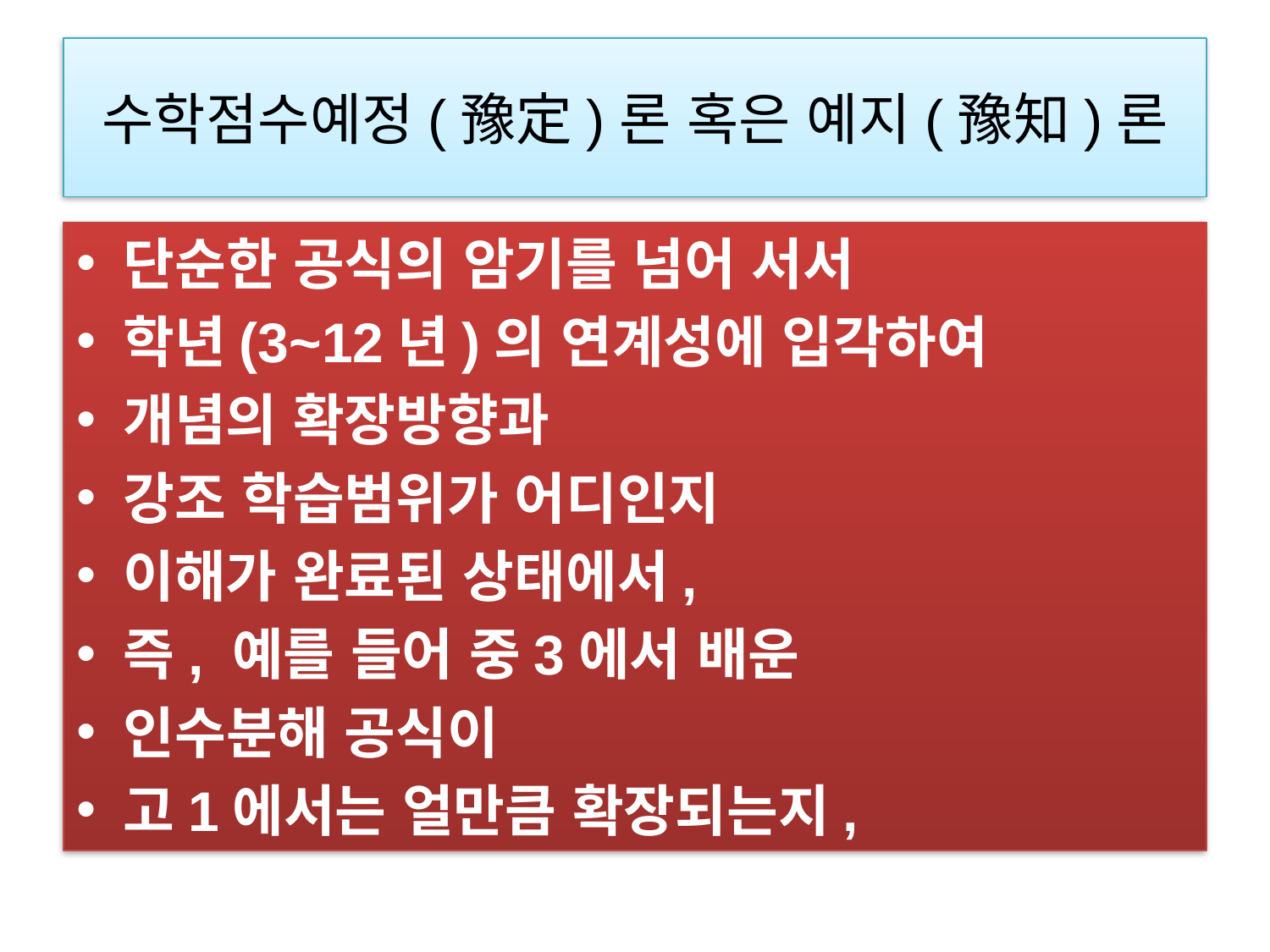

# 수학점수예정(豫定)론 혹은 예지(豫知)론
단순한 공식의 암기를 넘어 서서
학년(3~12년)의 연계성에 입각하여
개념의 확장방향과
강조 학습범위가 어디인지
이해가 완료된 상태에서,
즉, 예를 들어 중3에서 배운
인수분해 공식이
고1에서는 얼만큼 확장되는지,